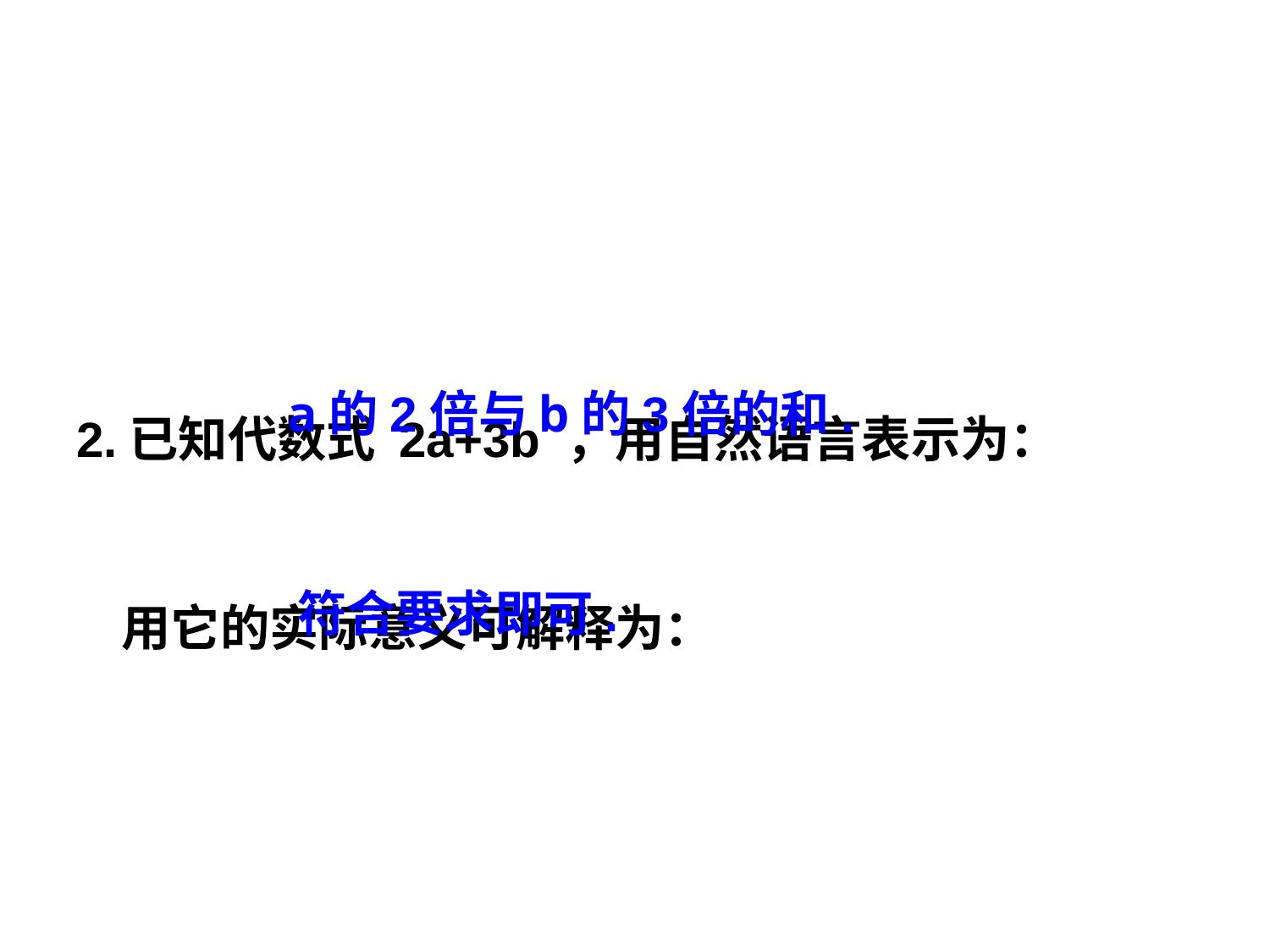

2.已知代数式 2a+3b ，用自然语言表示为：

   用它的实际意义可解释为：

a的2倍与b的3倍的和.
符合要求即可.